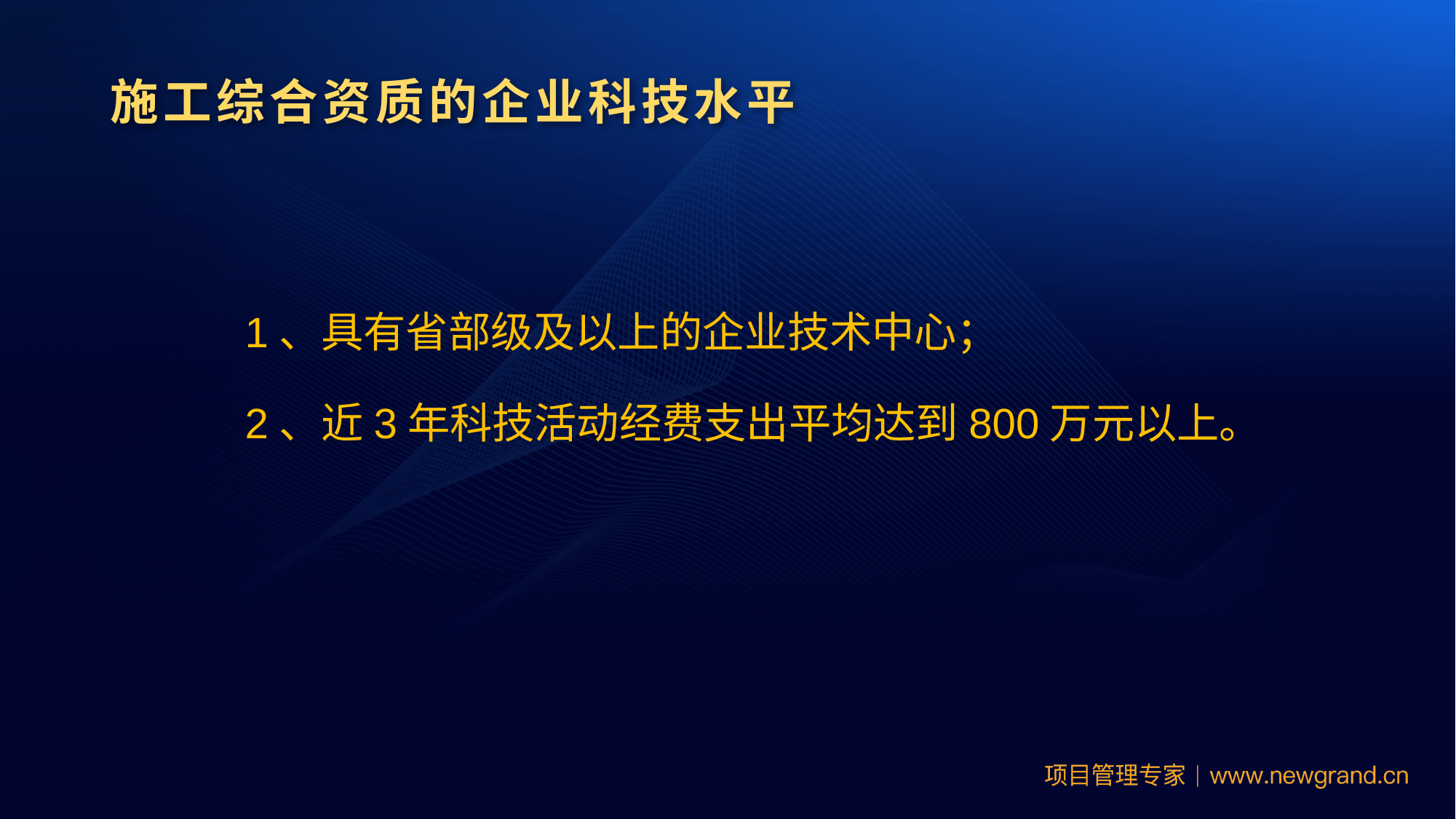

施工综合资质的企业科技水平
1、具有省部级及以上的企业技术中心；
2、近3年科技活动经费支出平均达到800万元以上。